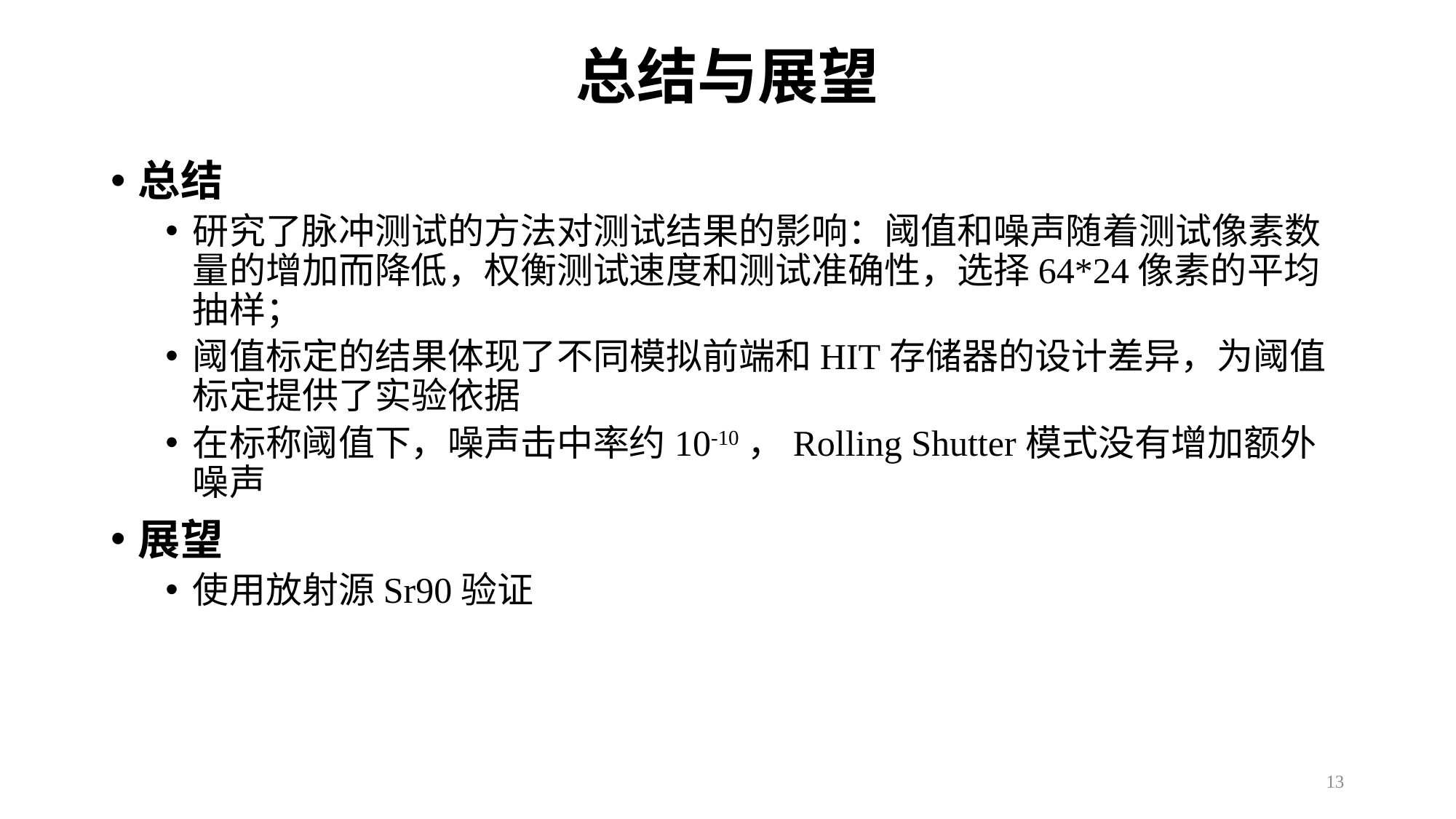

# 总结与展望
总结
研究了脉冲测试的方法对测试结果的影响：阈值和噪声随着测试像素数量的增加而降低，权衡测试速度和测试准确性，选择64*24像素的平均抽样；
阈值标定的结果体现了不同模拟前端和HIT存储器的设计差异，为阈值标定提供了实验依据
在标称阈值下，噪声击中率约10-10，Rolling Shutter模式没有增加额外噪声
展望
使用放射源Sr90验证
13